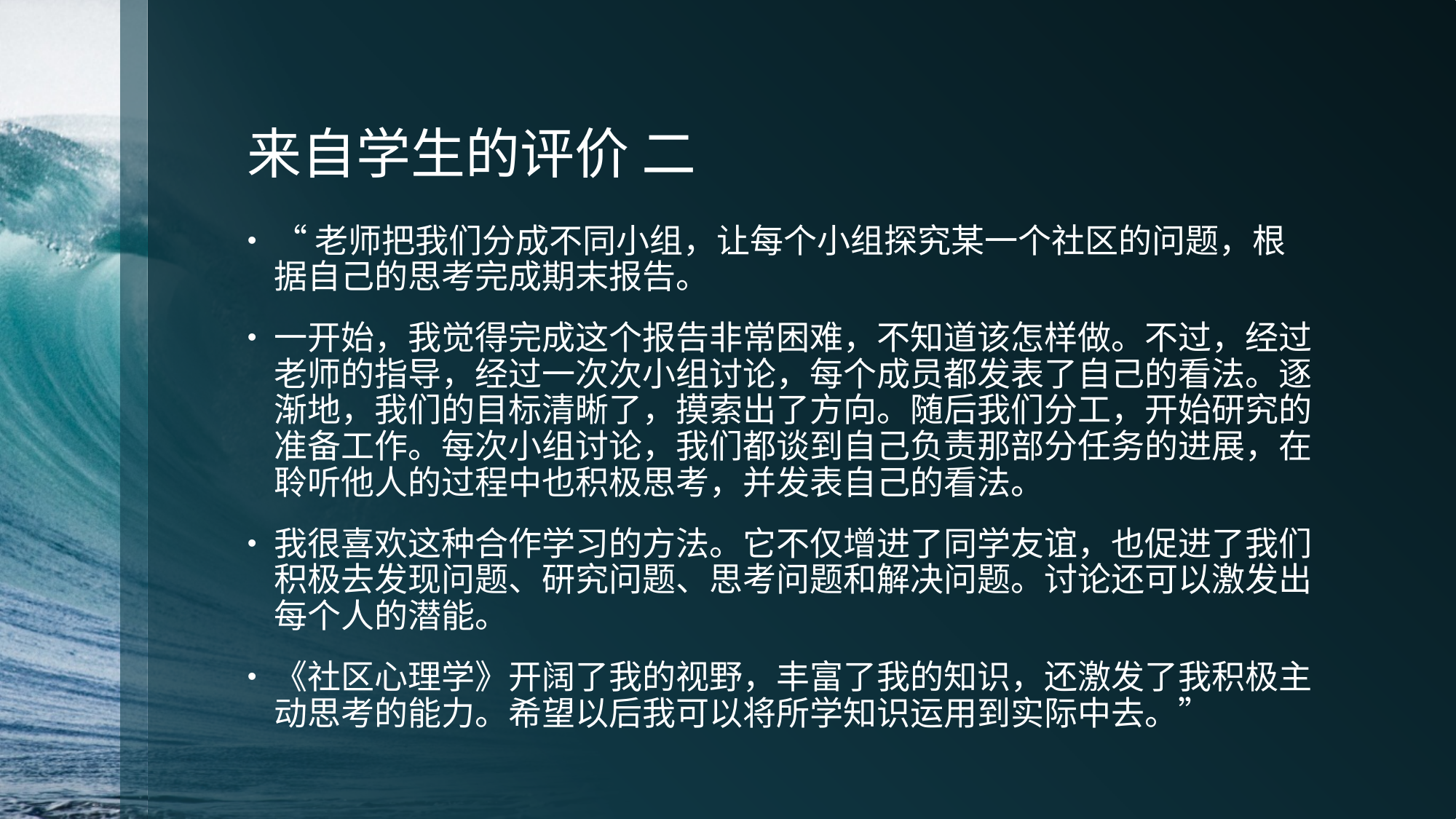

# 来自学生的评价 二
“老师把我们分成不同小组，让每个小组探究某一个社区的问题，根据自己的思考完成期末报告。
一开始，我觉得完成这个报告非常困难，不知道该怎样做。不过，经过老师的指导，经过一次次小组讨论，每个成员都发表了自己的看法。逐渐地，我们的目标清晰了，摸索出了方向。随后我们分工，开始研究的准备工作。每次小组讨论，我们都谈到自己负责那部分任务的进展，在聆听他人的过程中也积极思考，并发表自己的看法。
我很喜欢这种合作学习的方法。它不仅增进了同学友谊，也促进了我们积极去发现问题、研究问题、思考问题和解决问题。讨论还可以激发出每个人的潜能。
《社区心理学》开阔了我的视野，丰富了我的知识，还激发了我积极主动思考的能力。希望以后我可以将所学知识运用到实际中去。”